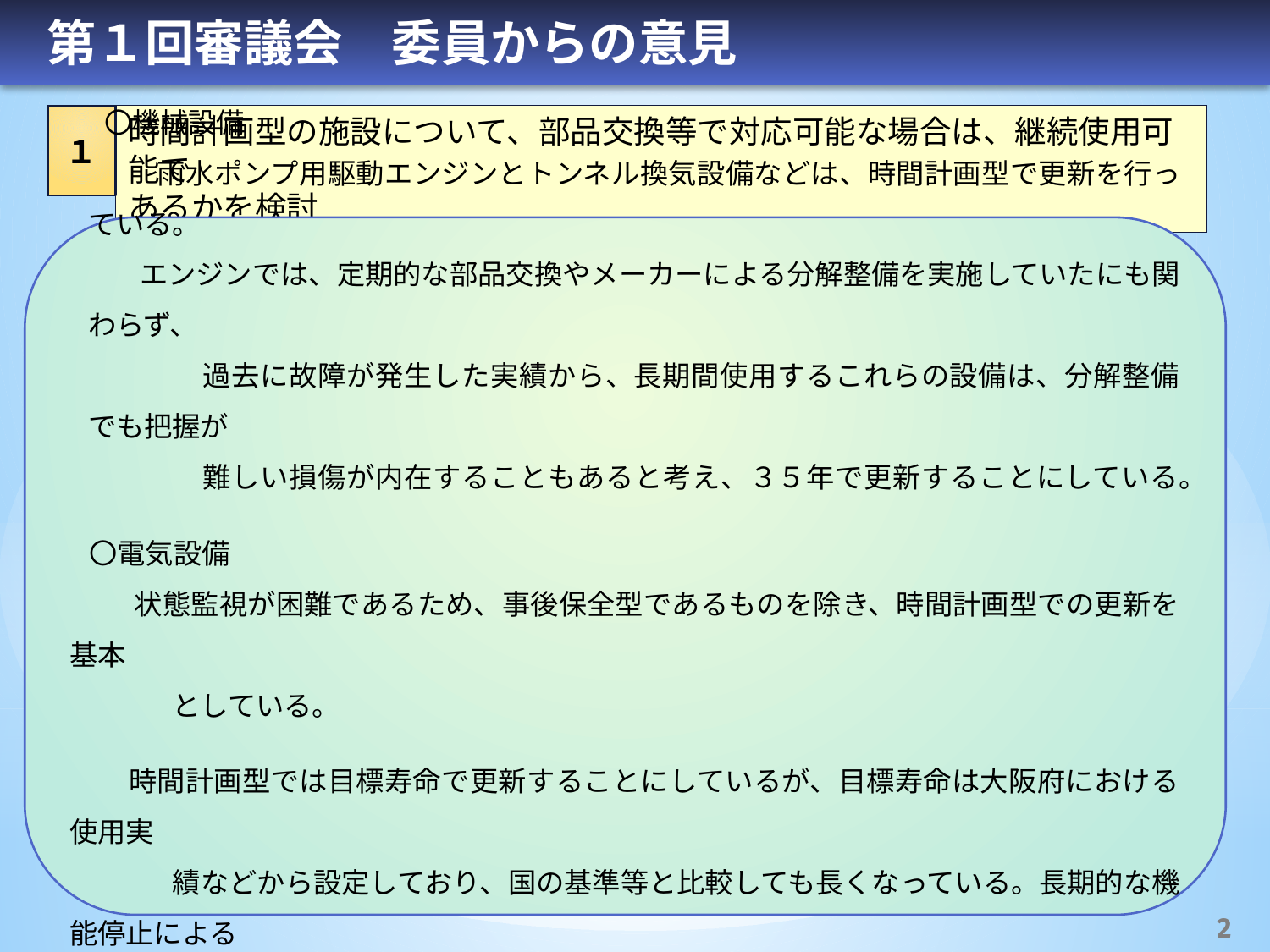

第１回審議会　委員からの意見
１
時間計画型の施設について、部品交換等で対応可能な場合は、継続使用可能で
あるかを検討
　 〇機械設備
  　   雨水ポンプ用駆動エンジンとトンネル換気設備などは、時間計画型で更新を行っている。
       エンジンでは、定期的な部品交換やメーカーによる分解整備を実施していたにも関わらず、
　　　　過去に故障が発生した実績から、長期間使用するこれらの設備は、分解整備でも把握が
　　　　難しい損傷が内在することもあると考え、３５年で更新することにしている。

  〇電気設備
      状態監視が困難であるため、事後保全型であるものを除き、時間計画型での更新を基本
　　　としている。

     時間計画型では目標寿命で更新することにしているが、目標寿命は大阪府における使用実
　　　績などから設定しており、国の基準等と比較しても長くなっている。長期的な機能停止による
　　　リスク回避のため、設定年数での更新を基本としたい。

2